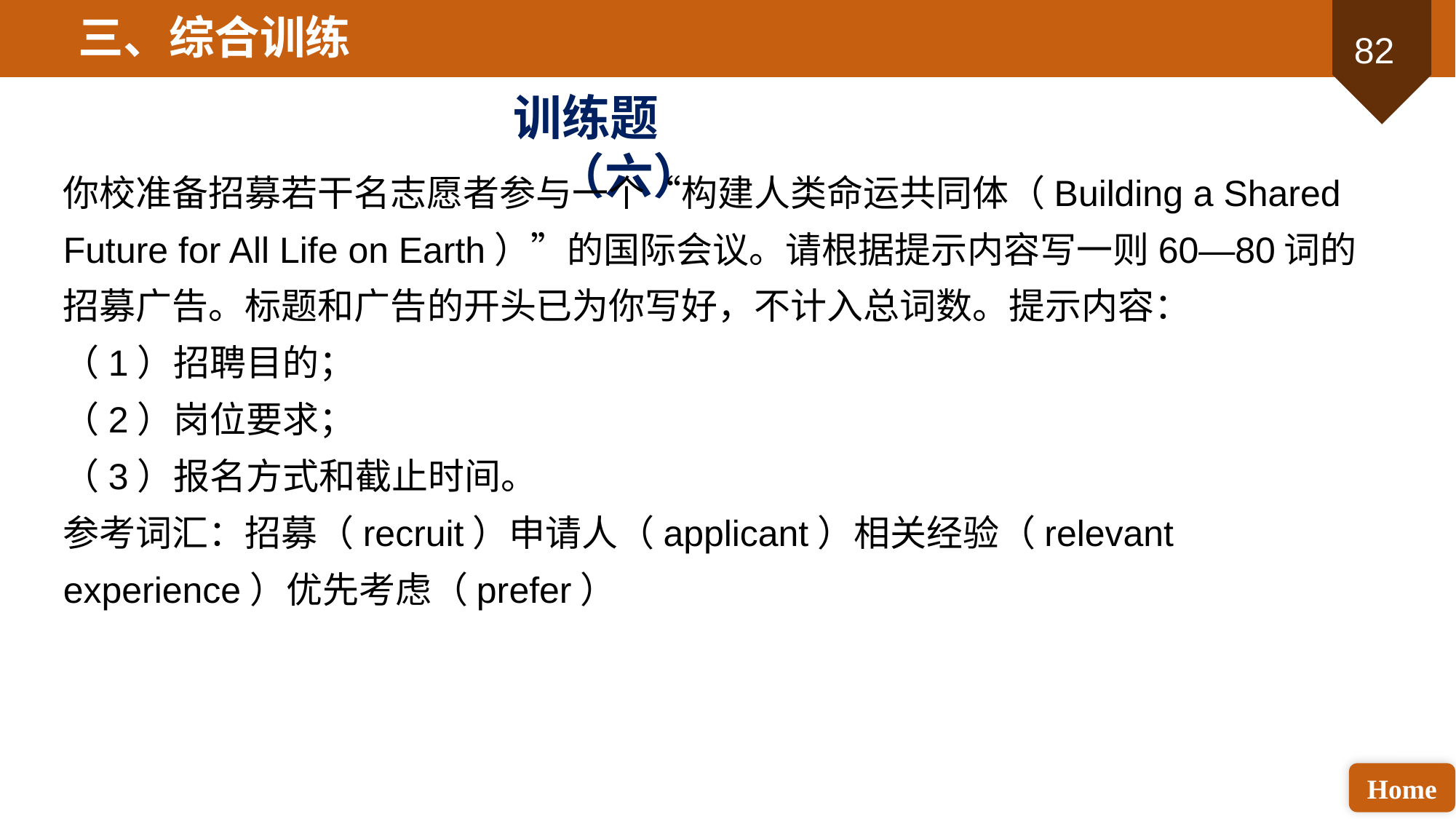

三、综合训练
训练题（六）
你校准备招募若干名志愿者参与一个“构建人类命运共同体（Building a Shared Future for All Life on Earth）”的国际会议。请根据提示内容写一则60—80词的招募广告。标题和广告的开头已为你写好，不计入总词数。提示内容：
（1）招聘目的；
（2）岗位要求；
（3）报名方式和截止时间。
参考词汇：招募（recruit）申请人（applicant）相关经验（relevant experience）优先考虑（prefer）